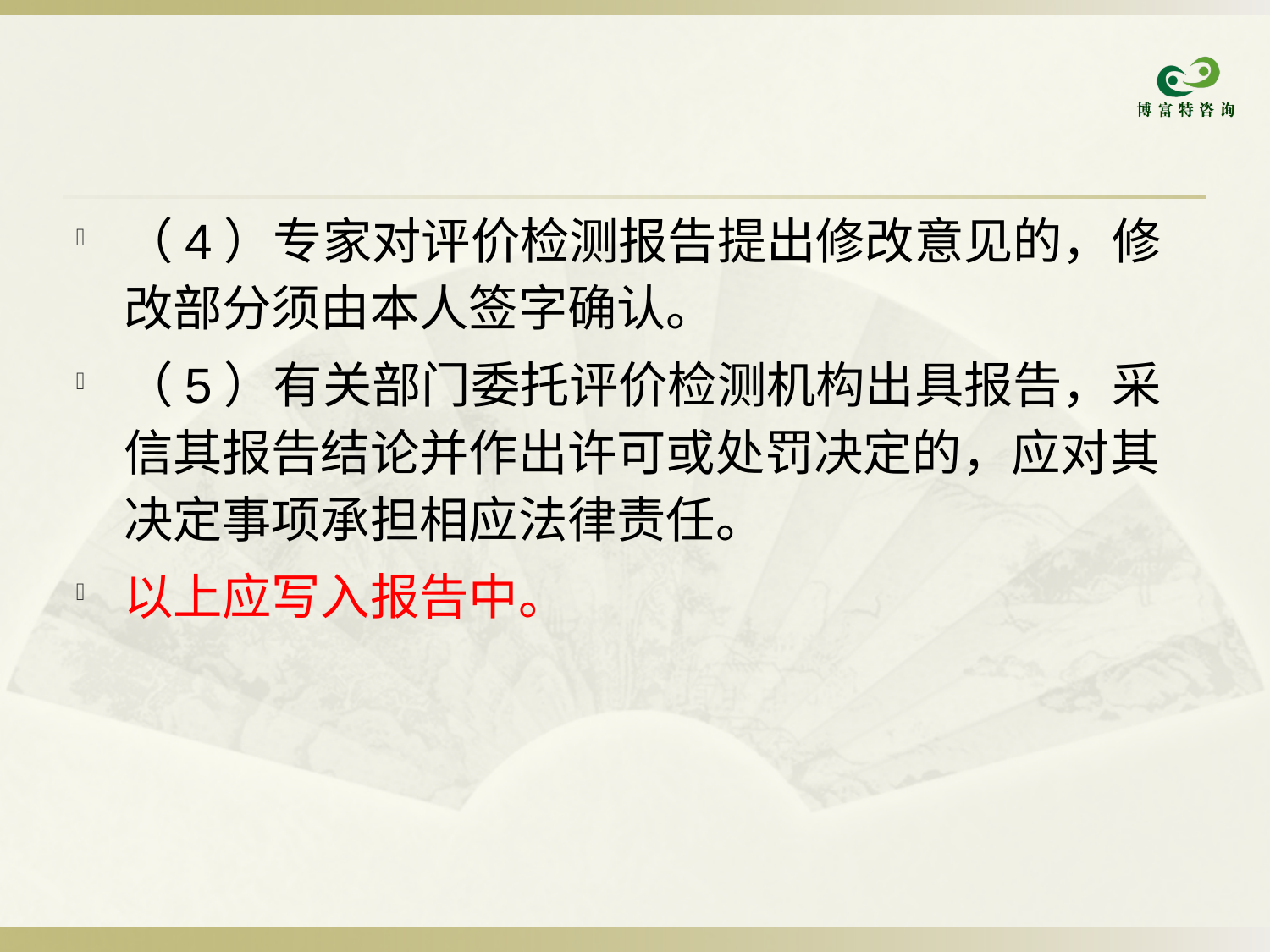

（4）专家对评价检测报告提出修改意见的，修改部分须由本人签字确认。
（5）有关部门委托评价检测机构出具报告，采信其报告结论并作出许可或处罚决定的，应对其决定事项承担相应法律责任。
以上应写入报告中。